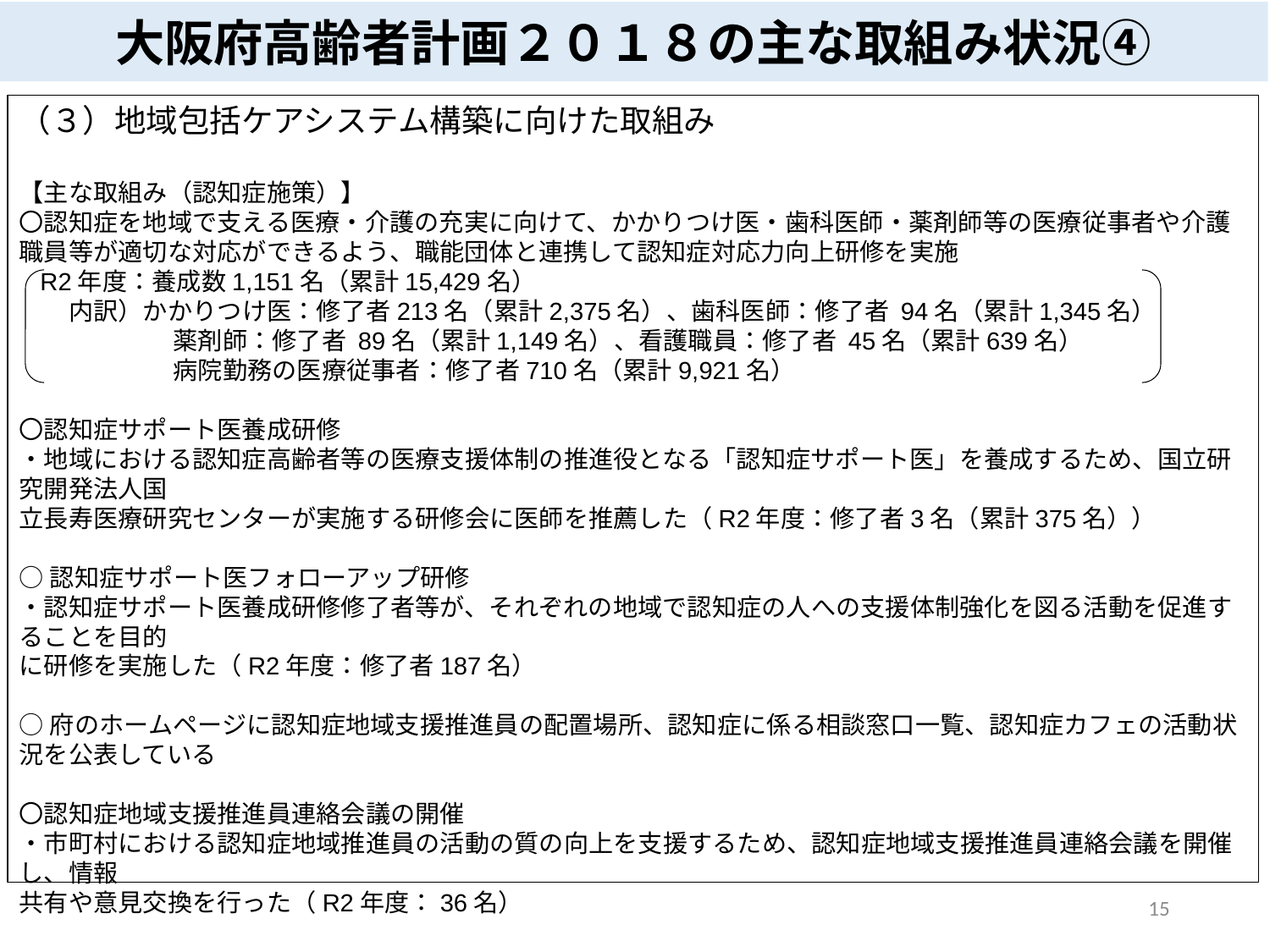

大阪府高齢者計画２０１８の主な取組み状況④
（３）地域包括ケアシステム構築に向けた取組み

【主な取組み（認知症施策）】
〇認知症を地域で支える医療・介護の充実に向けて、かかりつけ医・歯科医師・薬剤師等の医療従事者や介護職員等が適切な対応ができるよう、職能団体と連携して認知症対応力向上研修を実施
   R2年度：養成数1,151名（累計15,429名）
　　内訳）かかりつけ医：修了者213名（累計2,375名）、歯科医師：修了者 94名（累計1,345名）
　　　　　　 薬剤師：修了者 89名（累計1,149名）、看護職員：修了者 45名（累計639名）
　　　　　　 病院勤務の医療従事者：修了者710名（累計9,921名）

〇認知症サポート医養成研修
・地域における認知症高齢者等の医療支援体制の推進役となる「認知症サポート医」を養成するため、国立研究開発法人国
立長寿医療研究センターが実施する研修会に医師を推薦した（R2年度：修了者3名（累計375名））

○認知症サポート医フォローアップ研修
・認知症サポート医養成研修修了者等が、それぞれの地域で認知症の人への支援体制強化を図る活動を促進することを目的
に研修を実施した（R2年度：修了者187名）

○府のホームページに認知症地域支援推進員の配置場所、認知症に係る相談窓口一覧、認知症カフェの活動状況を公表している

〇認知症地域支援推進員連絡会議の開催
・市町村における認知症地域推進員の活動の質の向上を支援するため、認知症地域支援推進員連絡会議を開催し、情報
共有や意見交換を行った（R2年度：36名）

15